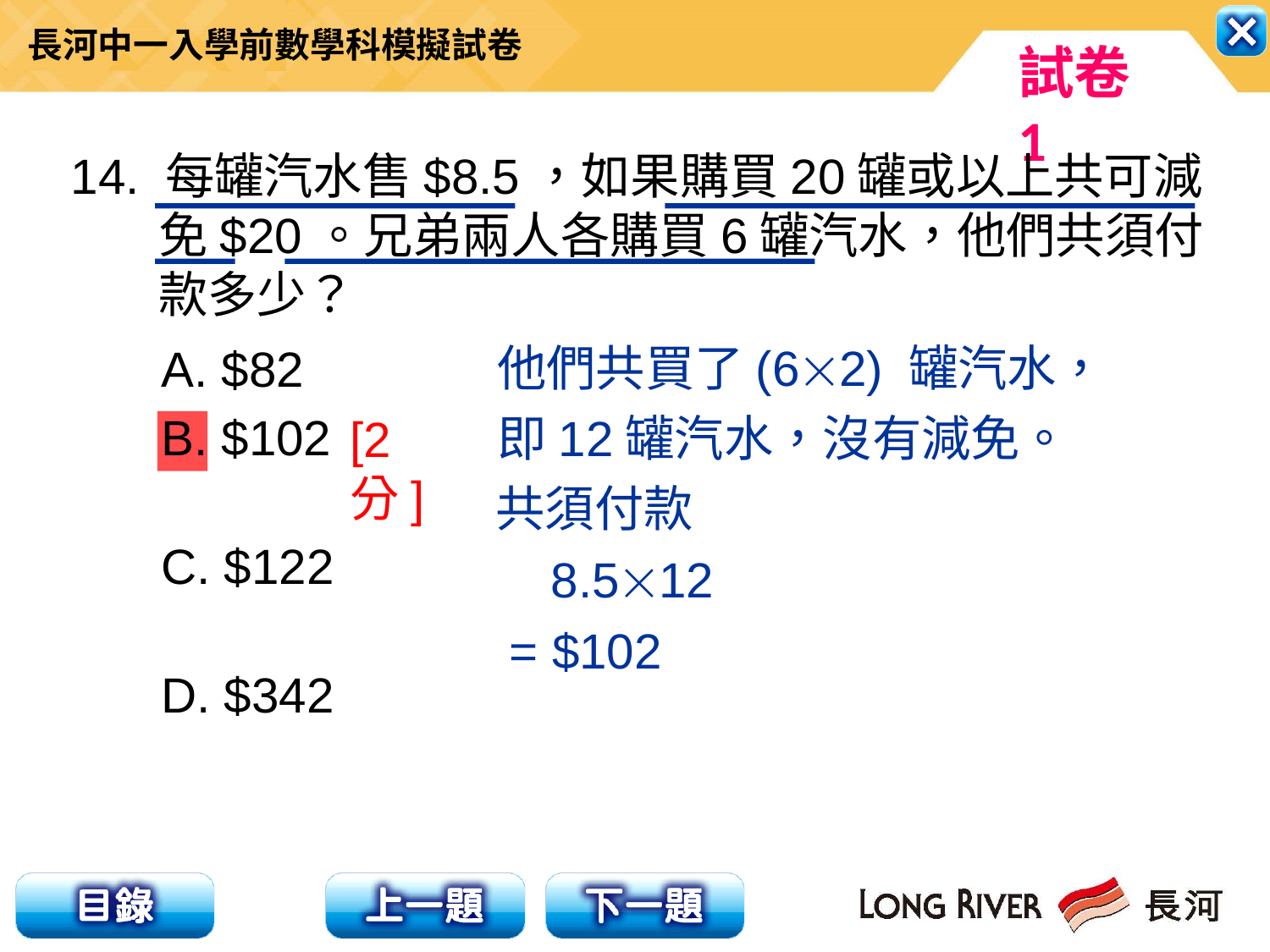

14. 每罐汽水售$8.5，如果購買20罐或以上共可減免$20。兄弟兩人各購買6罐汽水，他們共須付款多少？

他們共買了(6×2) 罐汽水，
即12罐汽水，沒有減免。
 A. $82
 B. $102
 C. $122
 D. $342
[2分]

共須付款
    8.5×12
 = $102